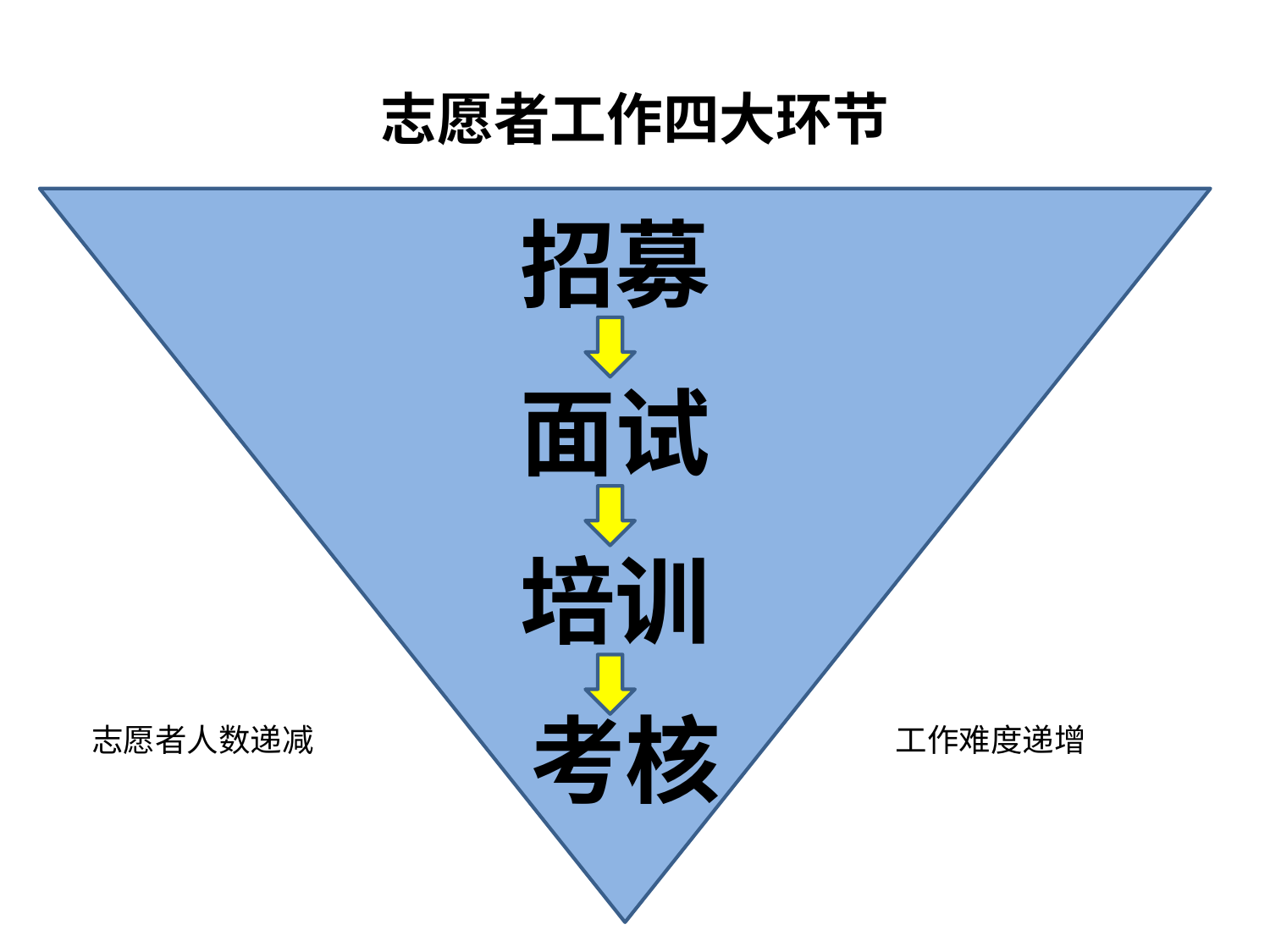

# 志愿者工作四大环节

招募

面试

培训

考核
志愿者人数递减
工作难度递增